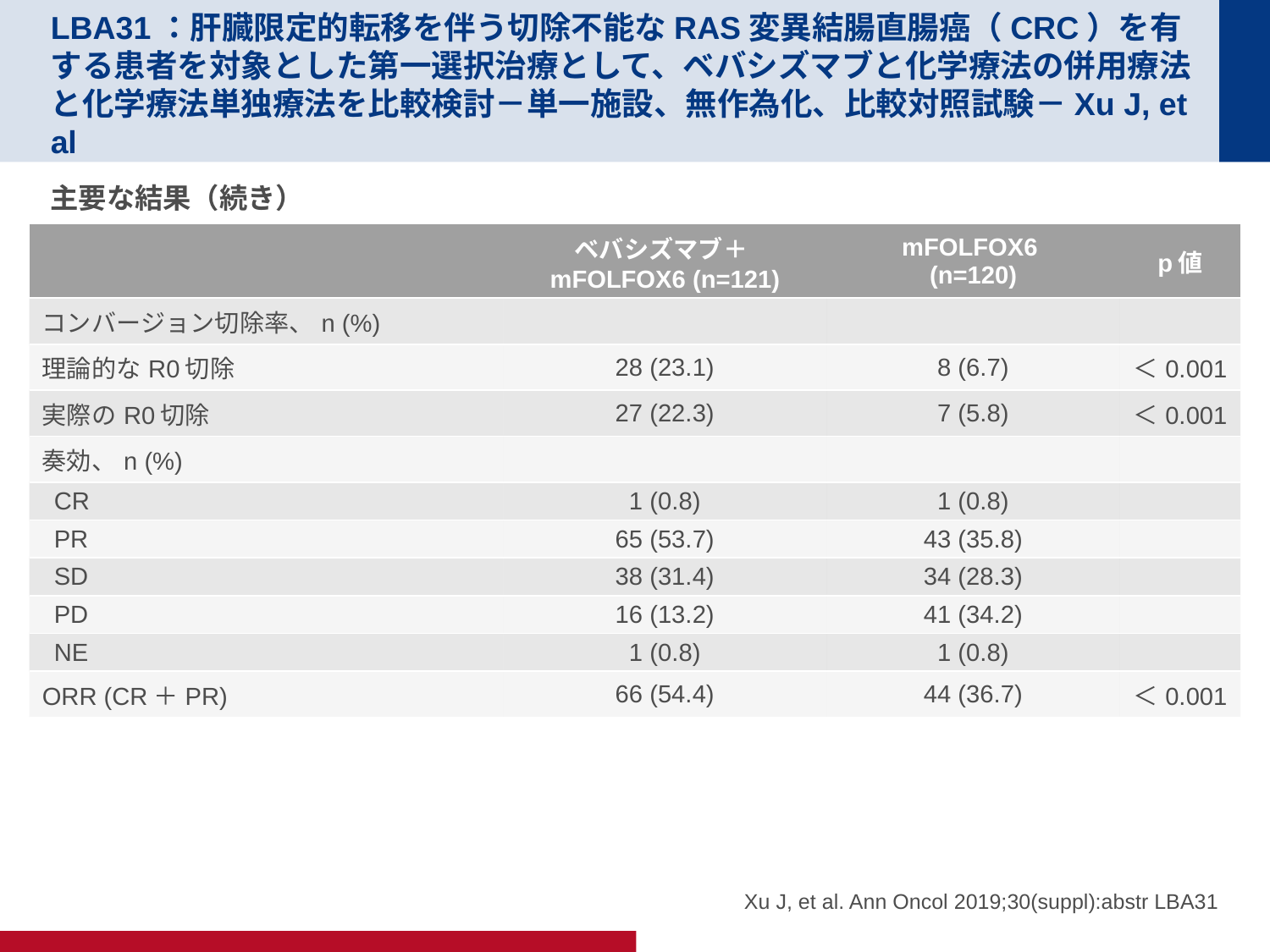

LBA31：肝臓限定的転移を伴う切除不能なRAS変異結腸直腸癌（CRC）を有する患者を対象とした第一選択治療として、ベバシズマブと化学療法の併用療法と化学療法単独療法を比較検討－単一施設、無作為化、比較対照試験－Xu J, et al
主要な結果（続き）
|  | ベバシズマブ＋mFOLFOX6 (n=121) | mFOLFOX6 (n=120) | p値 |
| --- | --- | --- | --- |
| コンバージョン切除率、n (%) |  |  |  |
| 理論的なR0切除 | 28 (23.1) | 8 (6.7) | ＜0.001 |
| 実際のR0切除 | 27 (22.3) | 7 (5.8) | ＜0.001 |
| 奏効、n (%) |  |  |  |
| CR | 1 (0.8) | 1 (0.8) |  |
| PR | 65 (53.7) | 43 (35.8) |  |
| SD | 38 (31.4) | 34 (28.3) |  |
| PD | 16 (13.2) | 41 (34.2) |  |
| NE | 1 (0.8) | 1 (0.8) |  |
| ORR (CR＋PR) | 66 (54.4) | 44 (36.7) | ＜0.001 |
Xu J, et al. Ann Oncol 2019;30(suppl):abstr LBA31